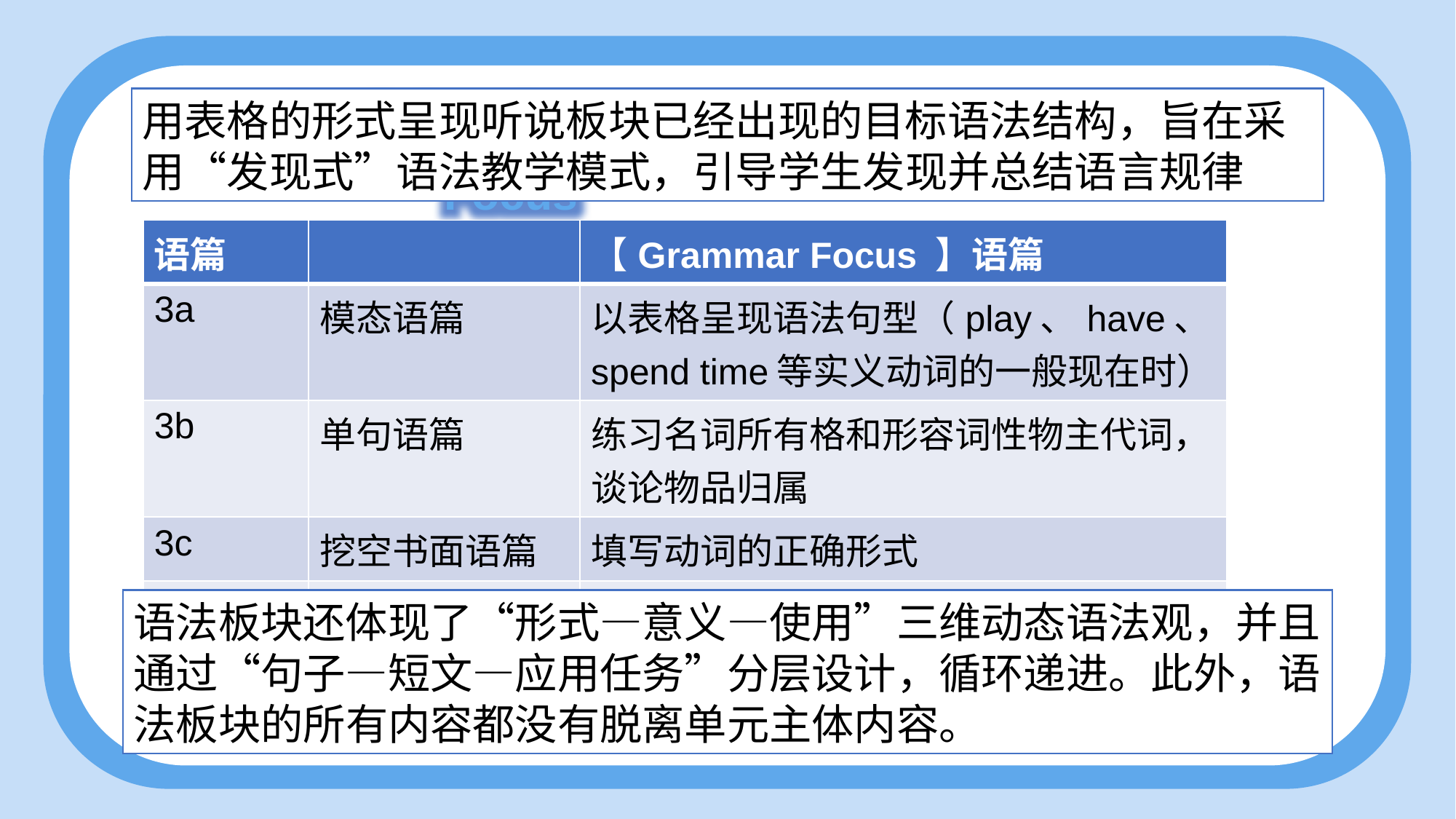

用表格的形式呈现听说板块已经出现的目标语法结构，旨在采用“发现式”语法教学模式，引导学生发现并总结语言规律
单元内容研读-Grammar Focus
| 语篇 |  | 【Grammar Focus 】语篇 |
| --- | --- | --- |
| 3a | 模态语篇 | 以表格呈现语法句型（play、have、spend time等实义动词的一般现在时） |
| 3b | 单句语篇 | 练习名词所有格和形容词性物主代词，谈论物品归属 |
| 3c | 挖空书面语篇 | 填写动词的正确形式 |
| 3d | 口语练习问题 | 谈论家人及其业余喜好。 |
语法板块还体现了“形式—意义—使用”三维动态语法观，并且通过“句子—短文—应用任务”分层设计，循环递进。此外，语法板块的所有内容都没有脱离单元主体内容。